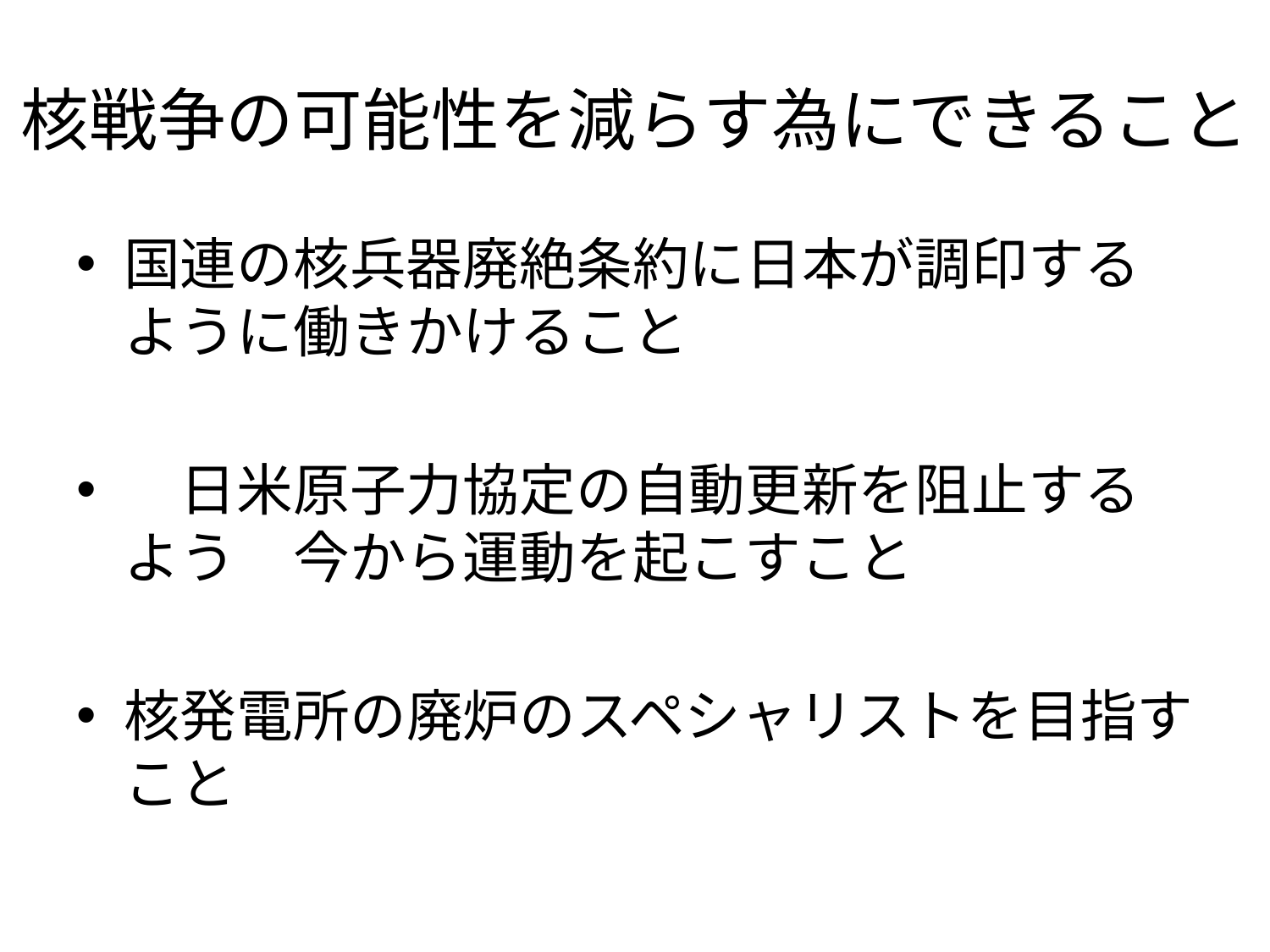

# 核戦争の可能性を減らす為にできること
国連の核兵器廃絶条約に日本が調印するように働きかけること

　日米原子力協定の自動更新を阻止するよう　今から運動を起こすこと

核発電所の廃炉のスペシャリストを目指すこと